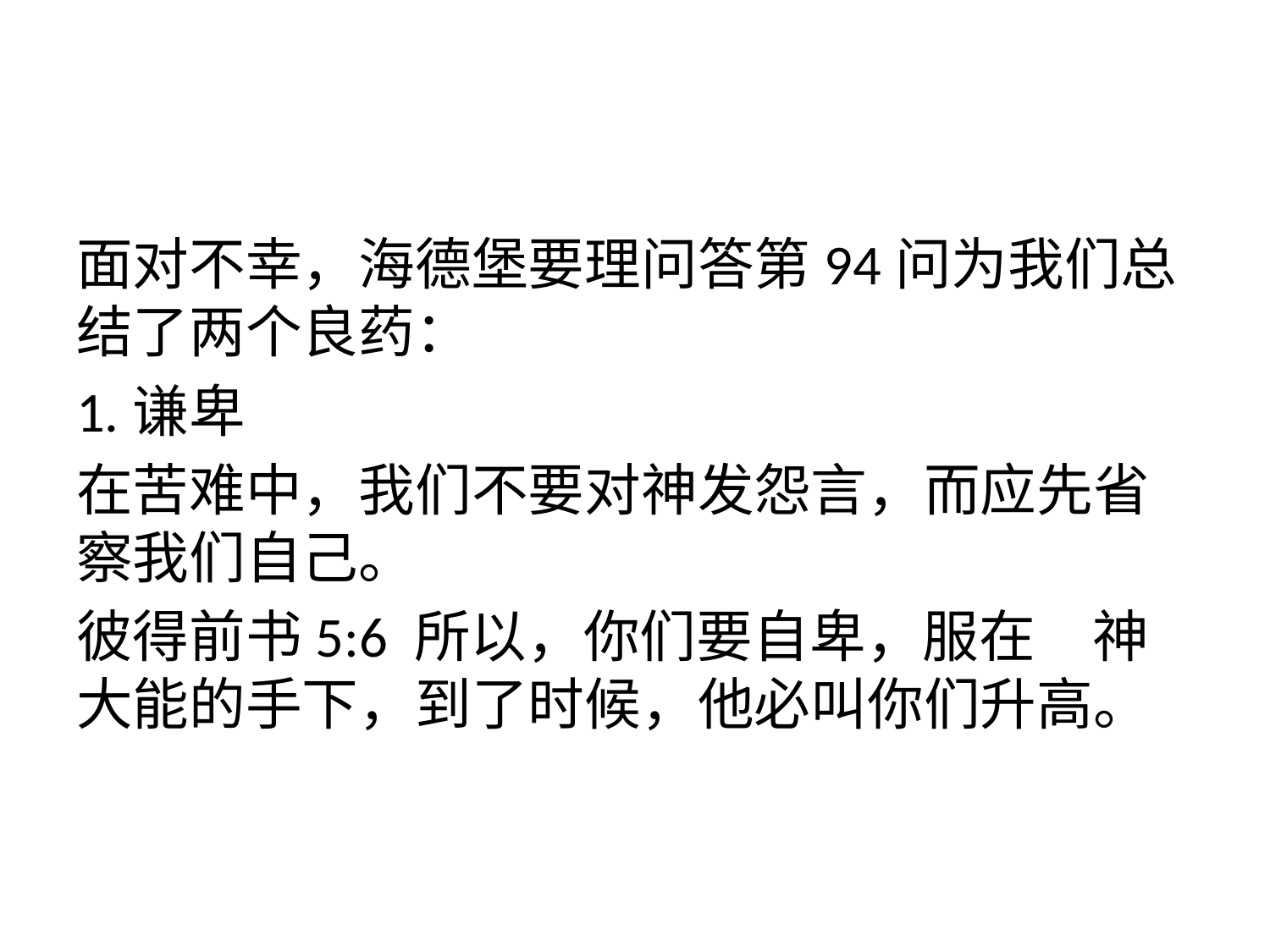

#
面对不幸，海德堡要理问答第94问为我们总结了两个良药：
1.谦卑
在苦难中，我们不要对神发怨言，而应先省察我们自己。
彼得前书5:6 所以，你们要自卑，服在　神大能的手下，到了时候，他必叫你们升高。